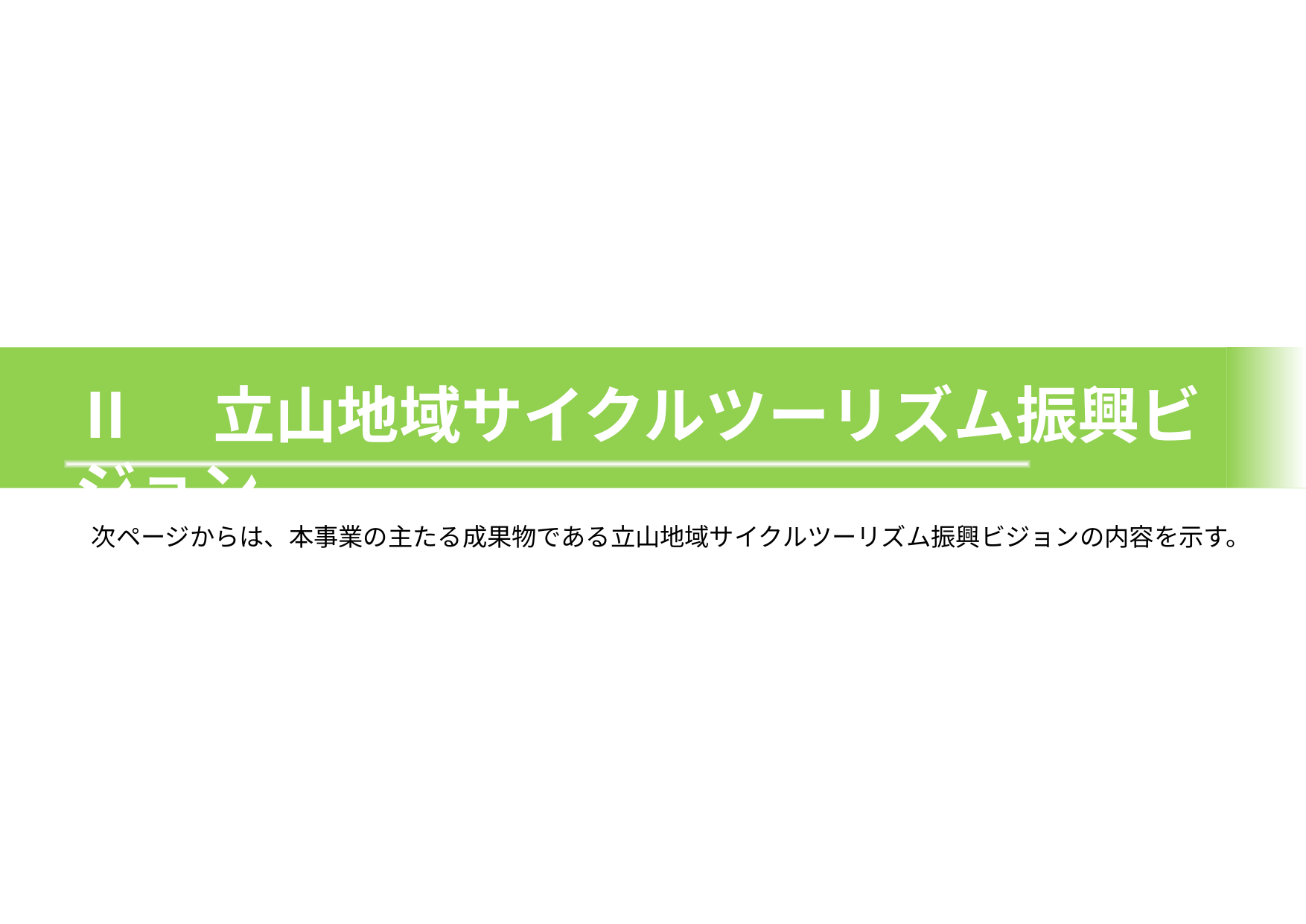

Ⅱ　立山地域サイクルツーリズム振興ビジョン

　次ページからは、本事業の主たる成果物である立山地域サイクルツーリズム振興ビジョンの内容を示す。